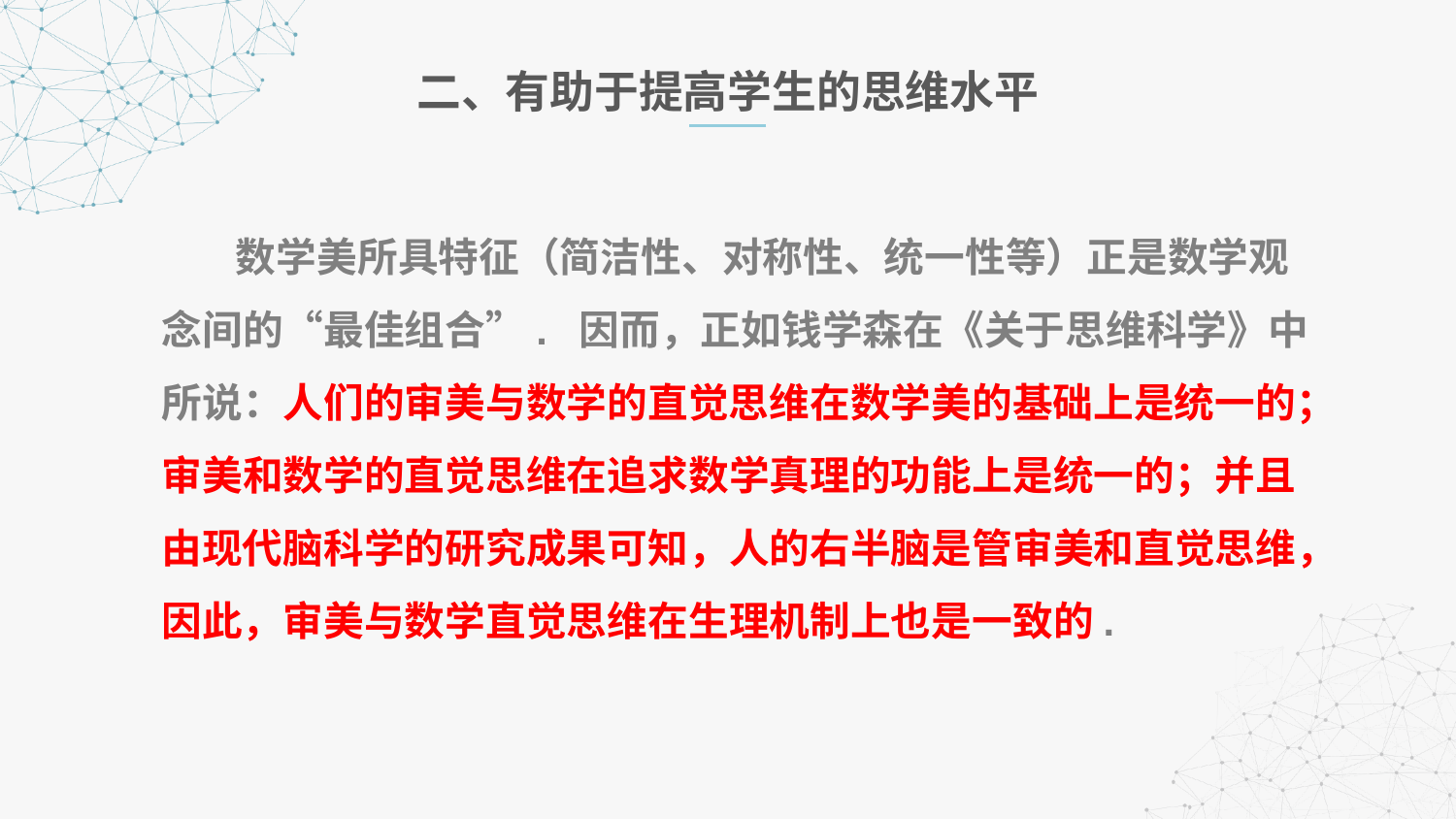

二、有助于提高学生的思维水平

       数学美所具特征（简洁性、对称性、统一性等）正是数学观念间的“最佳组合”.  因而，正如钱学森在《关于思维科学》中所说：人们的审美与数学的直觉思维在数学美的基础上是统一的；审美和数学的直觉思维在追求数学真理的功能上是统一的；并且由现代脑科学的研究成果可知，人的右半脑是管审美和直觉思维，因此，审美与数学直觉思维在生理机制上也是一致的.